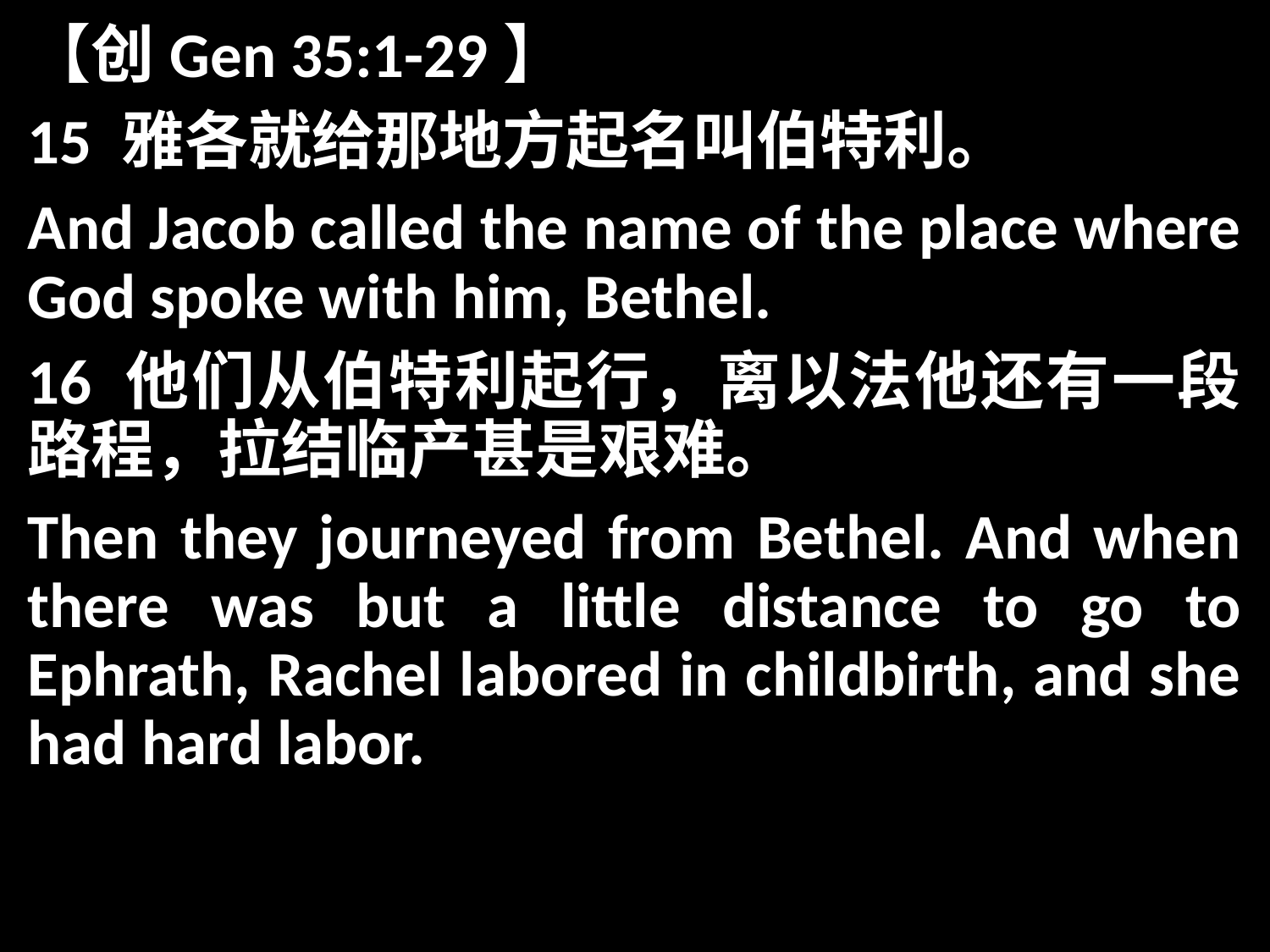

【创Gen 35:1-29】
15 雅各就给那地方起名叫伯特利。
And Jacob called the name of the place where God spoke with him, Bethel.
16 他们从伯特利起行，离以法他还有一段路程，拉结临产甚是艰难。
Then they journeyed from Bethel. And when there was but a little distance to go to Ephrath, Rachel labored in childbirth, and she had hard labor.